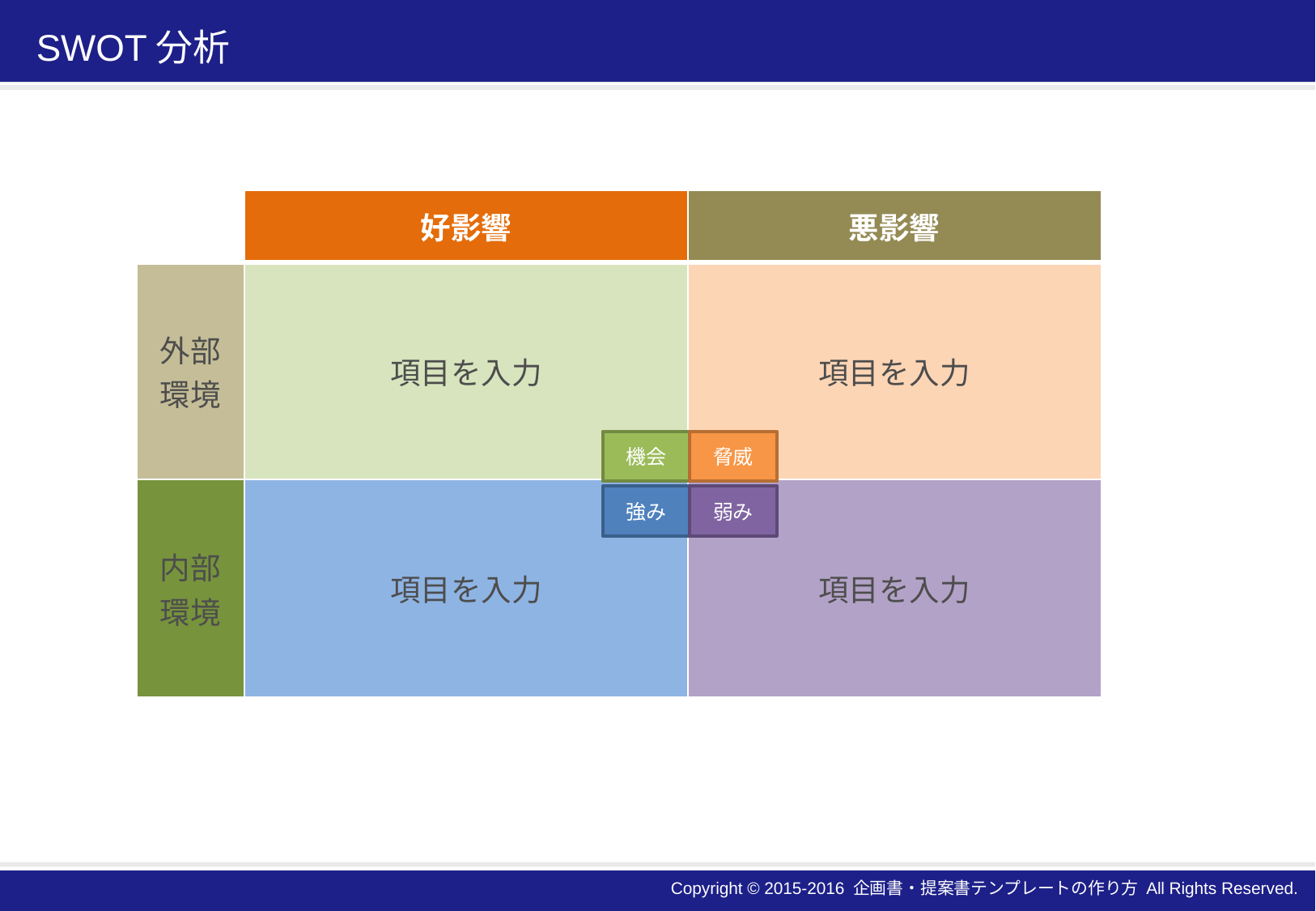

# SWOT分析
|  | 好影響 | 悪影響 |
| --- | --- | --- |
| 外部環境 | 項目を入力 | 項目を入力 |
| 内部環境 | 項目を入力 | 項目を入力 |
機会
脅威
強み
弱み